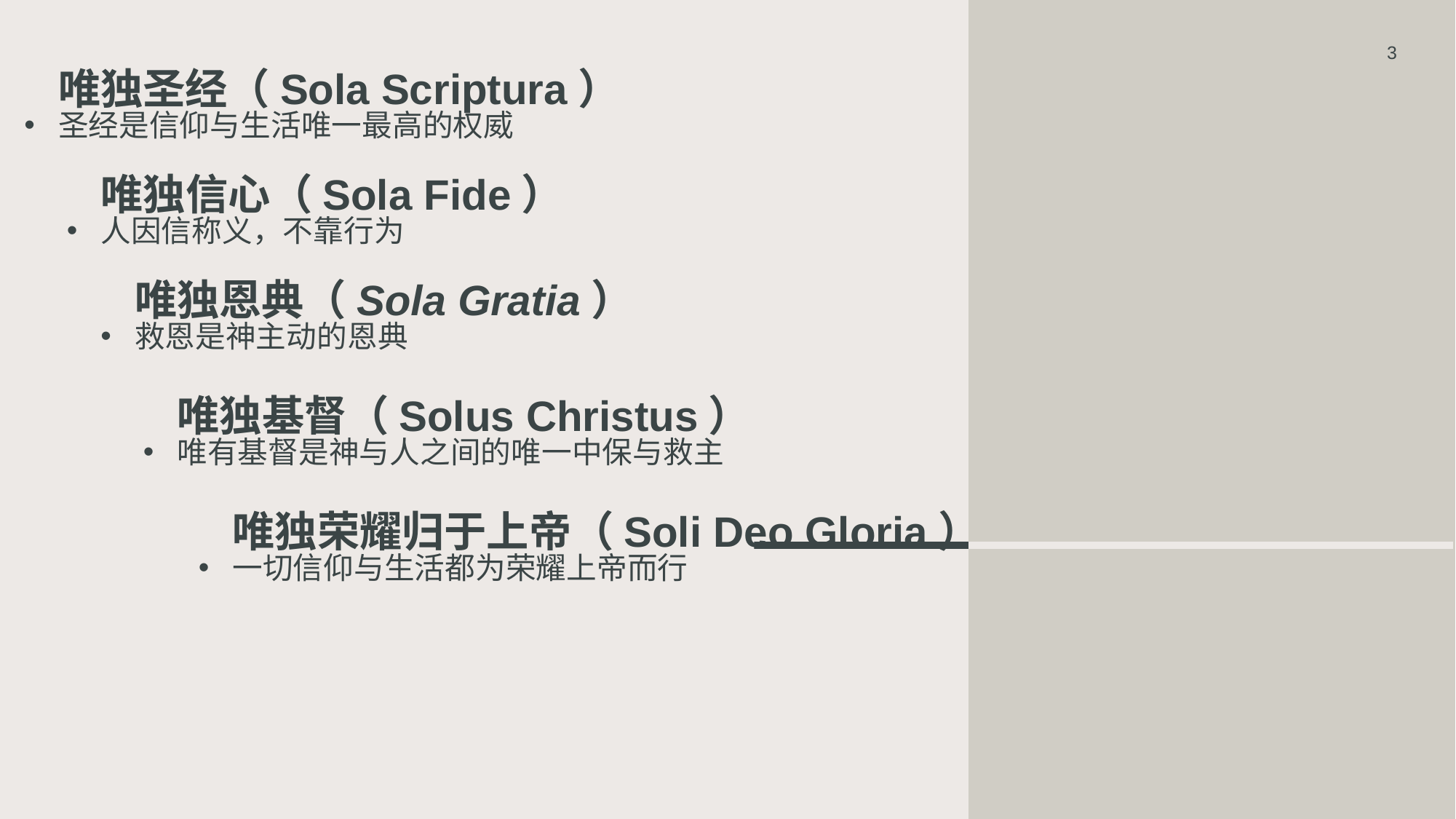

唯独圣经（Sola Scriptura）
3
圣经是信仰与生活唯一最高的权威
唯独信心（Sola Fide）
人因信称义，不靠行为
唯独恩典（Sola Gratia）
救恩是神主动的恩典
唯独基督（Solus Christus）
唯有基督是神与人之间的唯一中保与救主
唯独荣耀归于上帝（Soli Deo Gloria）
一切信仰与生活都为荣耀上帝而行